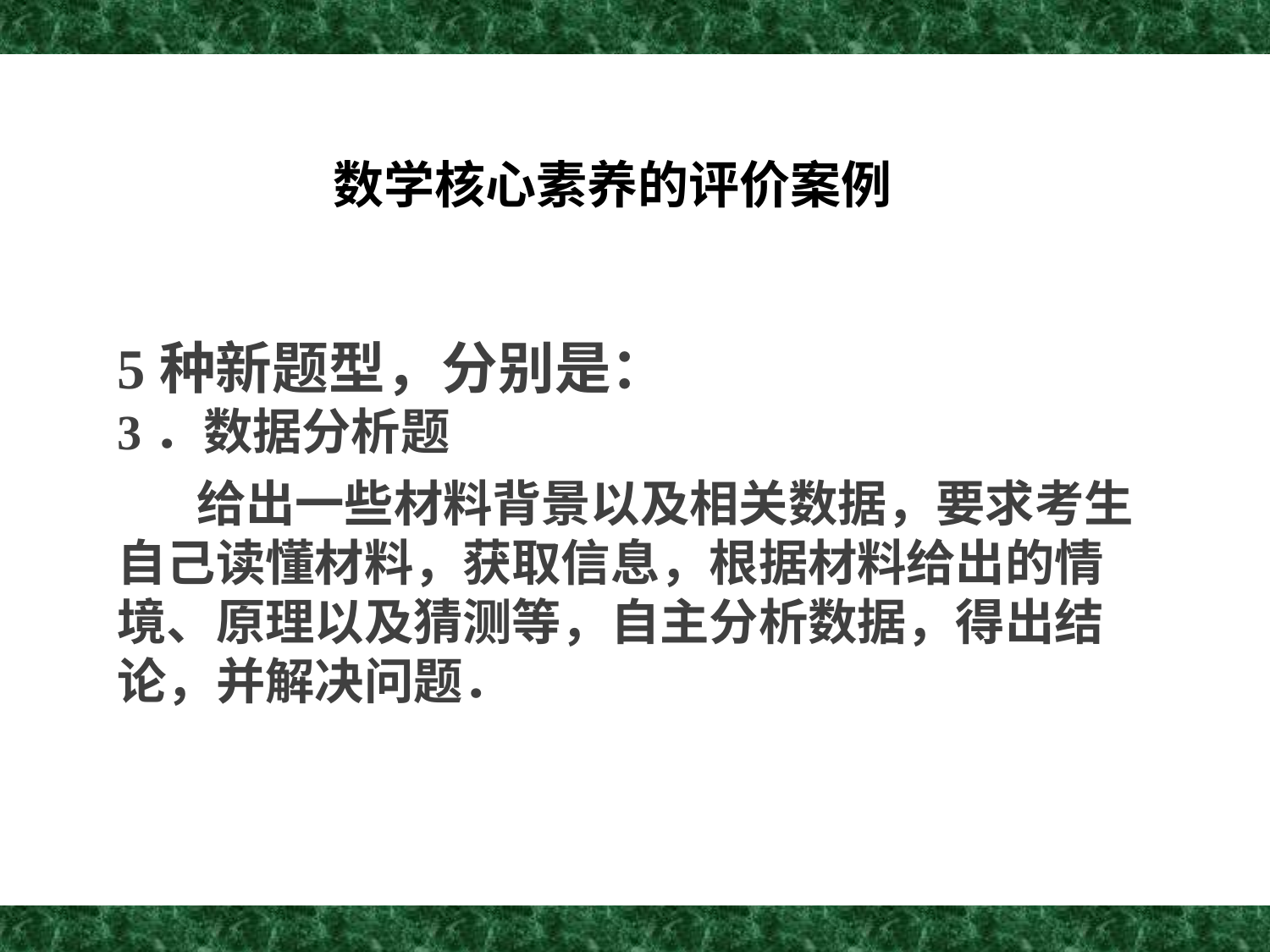

数学核心素养的评价案例
5种新题型，分别是：
3．数据分析题
      给出一些材料背景以及相关数据，要求考生自己读懂材料，获取信息，根据材料给出的情境、原理以及猜测等，自主分析数据，得出结论，并解决问题．